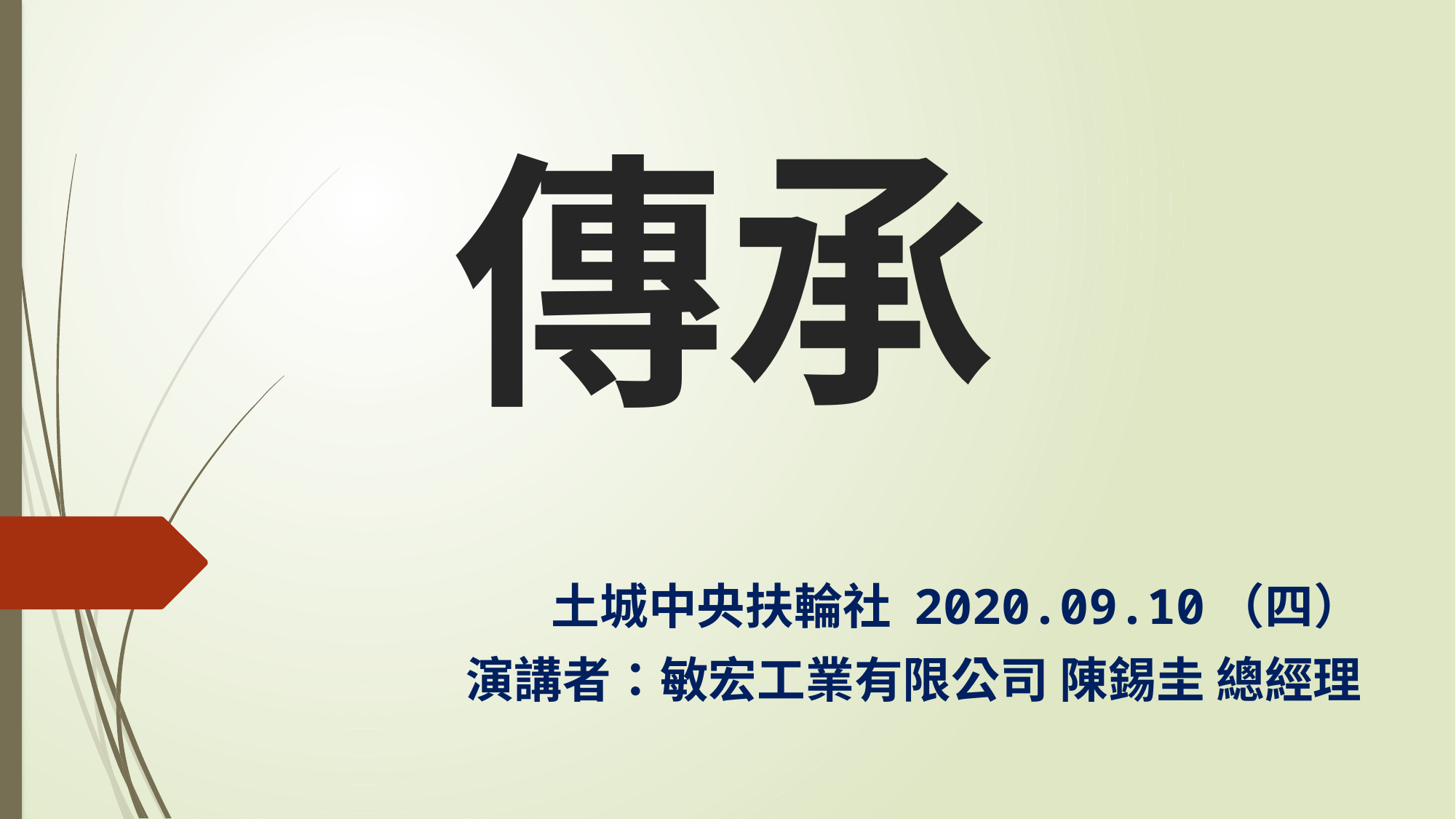

# 傳承
土城中央扶輪社 2020.09.10（四）
演講者：敏宏工業有限公司 陳錫圭 總經理